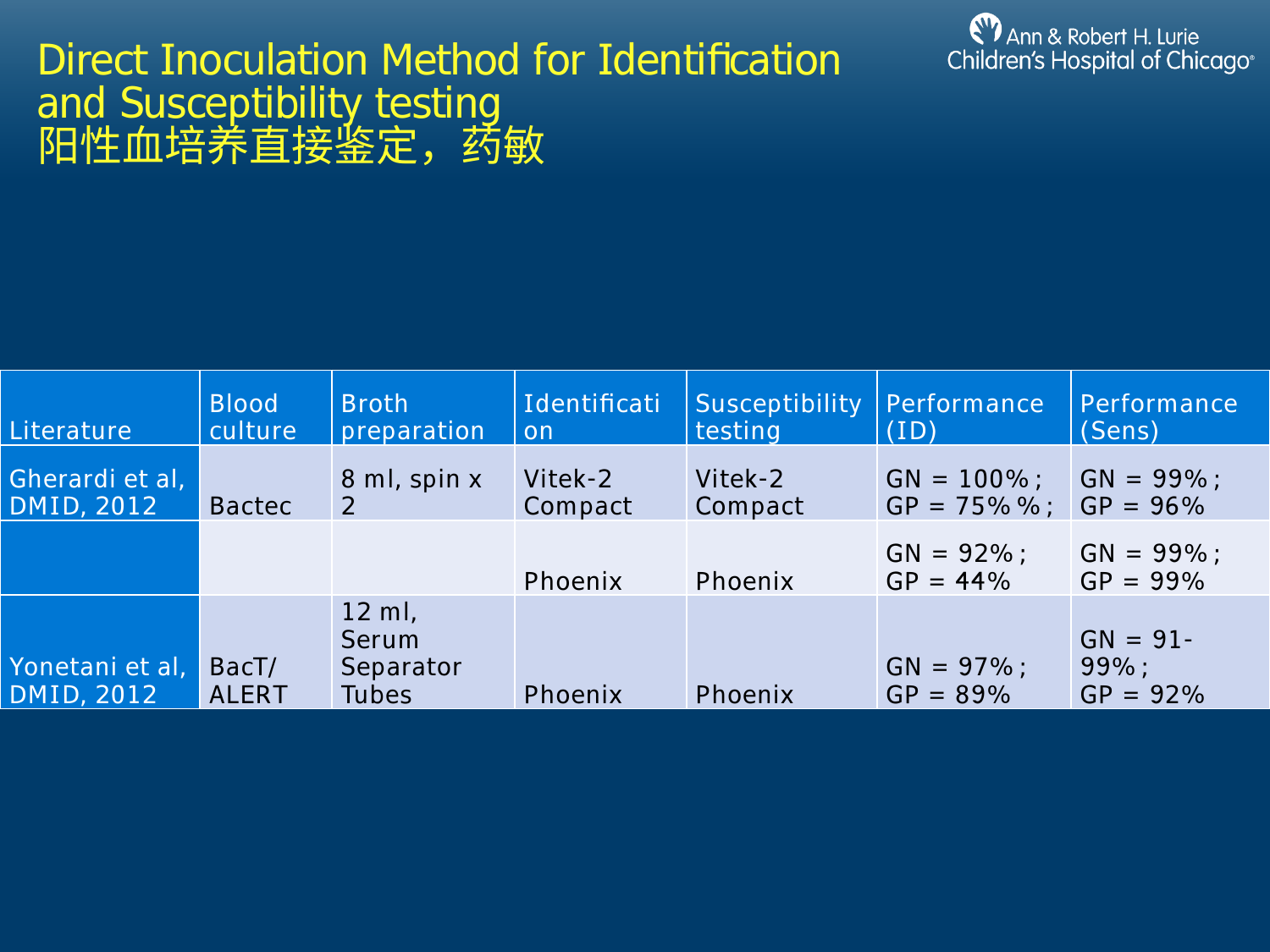

# Direct Inoculation Method for Identification and Susceptibility testing 阳性血培养直接鉴定，药敏
| Literature | Blood culture | Broth preparation | Identification | Susceptibility testing | Performance (ID) | Performance (Sens) |
| --- | --- | --- | --- | --- | --- | --- |
| Gherardi et al, DMID, 2012 | Bactec | 8 ml, spin x 2 | Vitek-2 Compact | Vitek-2 Compact | GN = 100%; GP = 75%%; | GN = 99%; GP = 96% |
|  |  |  | Phoenix | Phoenix | GN = 92%; GP = 44% | GN = 99%; GP = 99% |
| Yonetani et al, DMID, 2012 | BacT/ ALERT | 12 ml, Serum Separator Tubes | Phoenix | Phoenix | GN = 97%; GP = 89% | GN = 91-99%; GP = 92% |